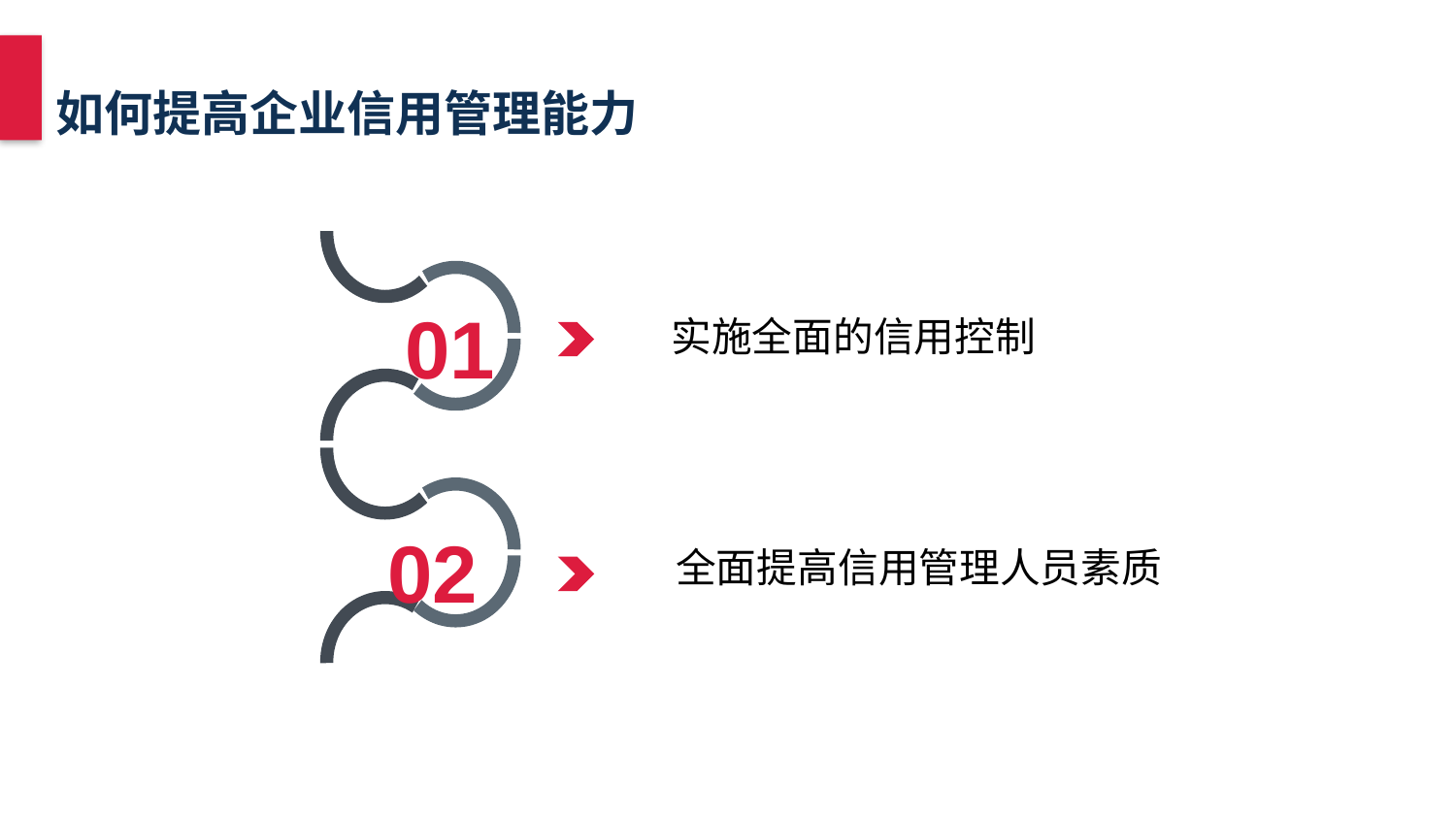

如何提高企业信用管理能力力力

01
实施全面的信用控制

02
全面提高信用管理人员素质